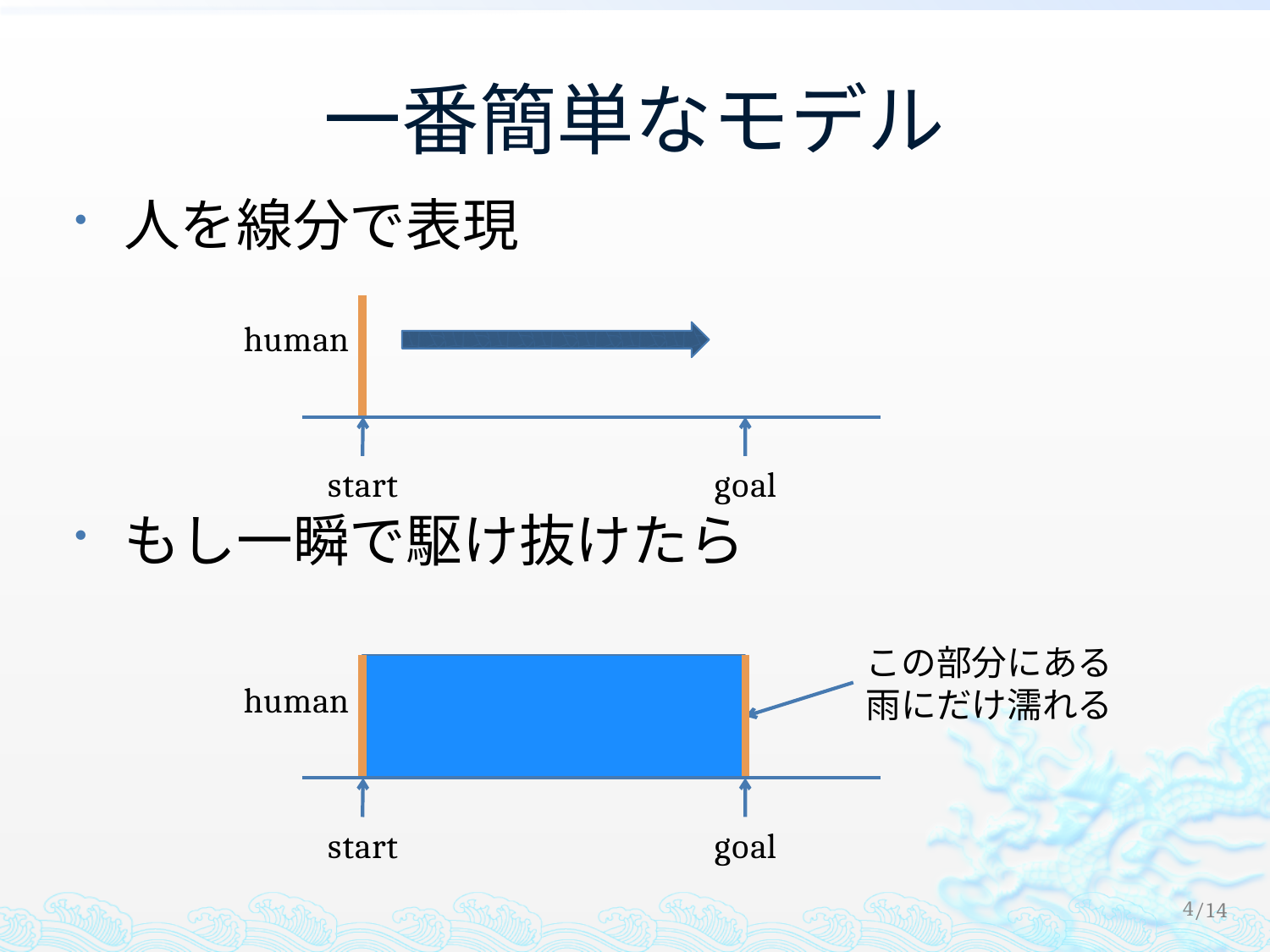

# 一番簡単なモデル
人を線分で表現

もし一瞬で駆け抜けたら
human

start
goal
この部分にある雨にだけ濡れる
human
start
goal

4